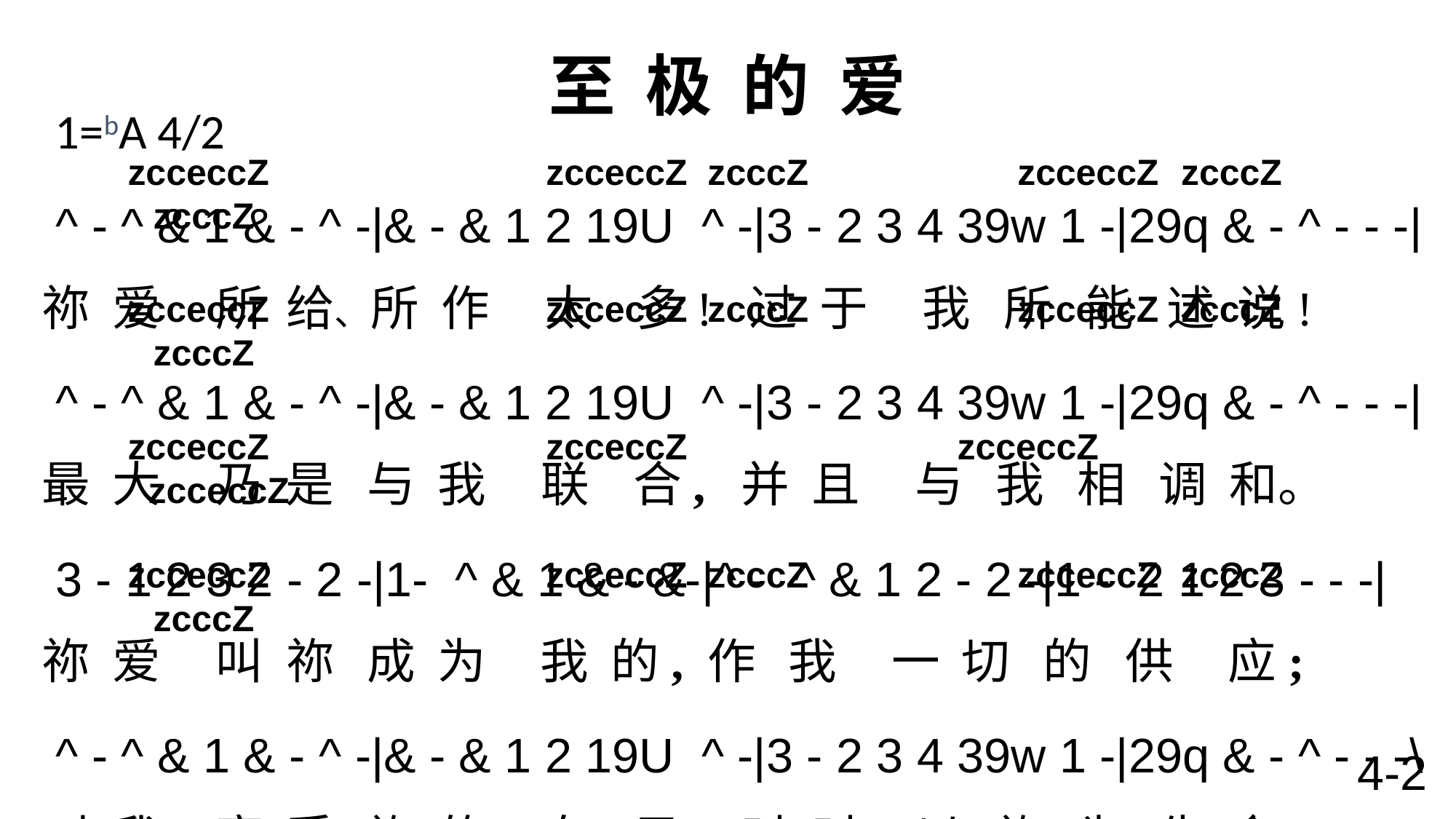

# 至  极  的  爱
  1=bA 4/2
zcceccZ                            zcceccZ  zcccZ                     zcceccZ   zcccZ            zcccZ
 ^ - ^ & 1 & - ^ -|& - & 1 2 19U  ^ -|3 - 2 3 4 39w 1 -|29q & - ^ - - -|
祢  爱     所  给、所  作     太    多!  过  于     我   所   能   述  说!
 ^ - ^ & 1 & - ^ -|& - & 1 2 19U  ^ -|3 - 2 3 4 39w 1 -|29q & - ^ - - -|
最  大     乃  是   与  我     联    合,  并  且     与   我   相   调  和。
 3 - 1 2 3 2 - 2 -|1-  ^ & 1 & - &-|^ -  ^ & 1 2 - 2 -|1 -  2 1 2 3 - - -|
祢  爱     叫  祢   成  为     我  的, 作   我     一  切   的   供     应;
 ^ - ^ & 1 & - ^ -|& - & 1 2 19U  ^ -|3 - 2 3 4 39w 1 -|29q & - ^ - - -\
叫  我     享  受   祢  的     自    己,  时  时     以   祢   为   生  命。
zcceccZ                            zcceccZ  zcccZ                     zcceccZ   zcccZ            zcccZ
zcceccZ                            zcceccZ                           zcceccZ                                                 zcceccZ
zcceccZ                            zcceccZ  zcccZ                     zcceccZ   zcccZ            zcccZ
4-2